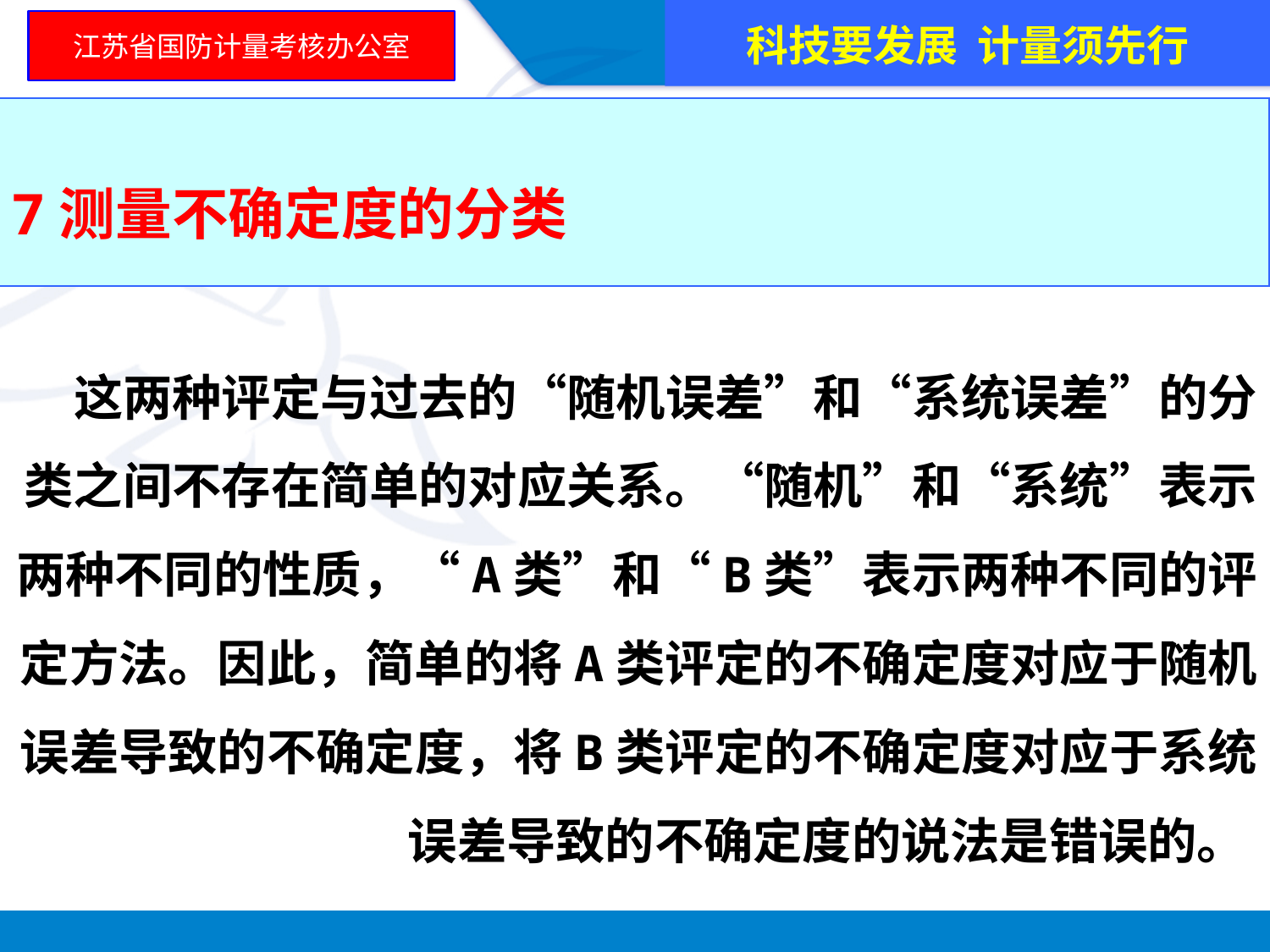

科技要发展  计量须先行
江苏省国防计量考核办公室
7测量不确定度的分类

这两种评定与过去的“随机误差”和“系统误差”的分类之间不存在简单的对应关系。“随机”和“系统”表示两种不同的性质，“A类”和“B类”表示两种不同的评定方法。因此，简单的将A类评定的不确定度对应于随机误差导致的不确定度，将B类评定的不确定度对应于系统误差导致的不确定度的说法是错误的。